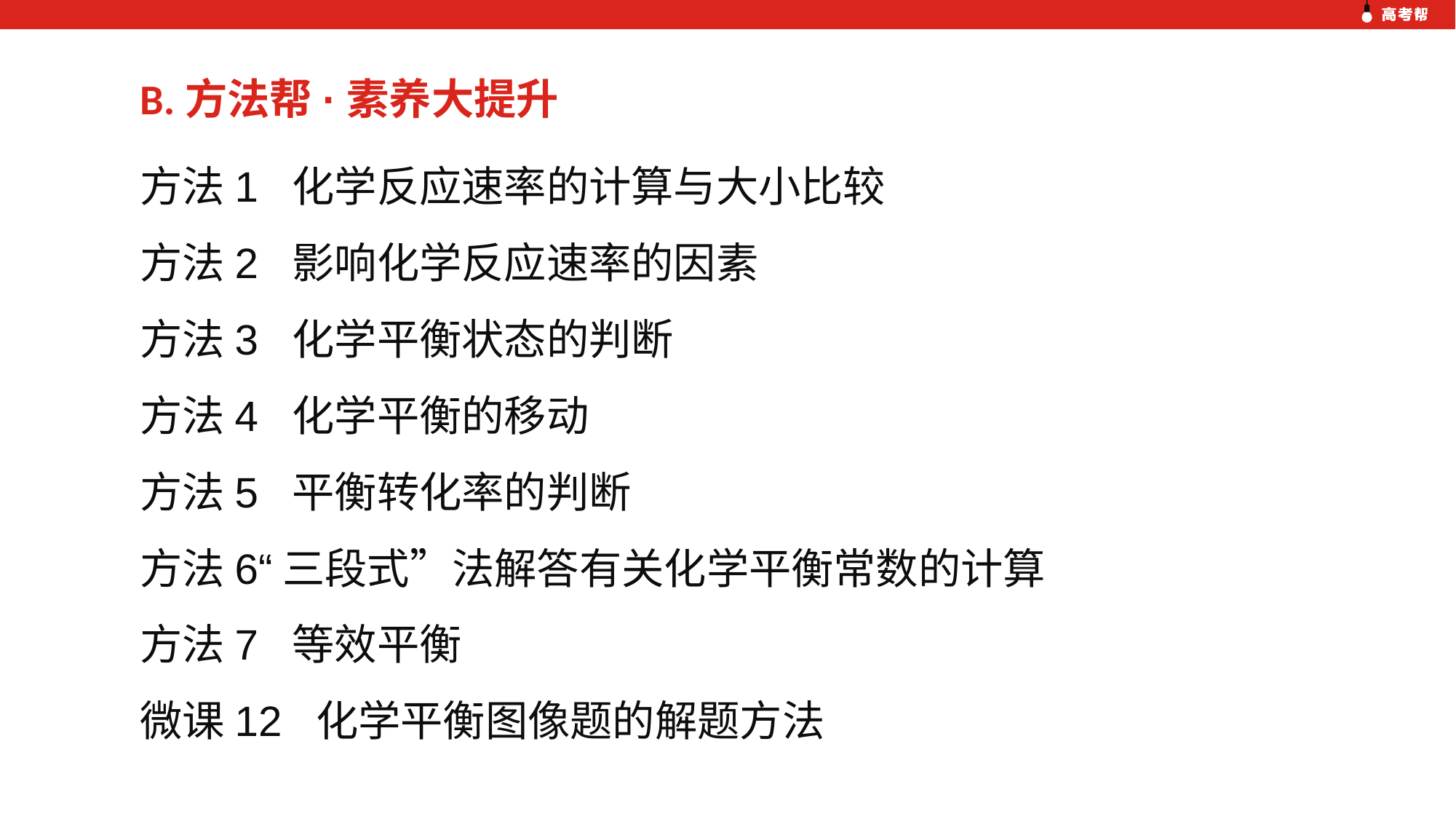

B.方法帮·素养大提升
方法1  化学反应速率的计算与大小比较
方法2  影响化学反应速率的因素
方法3  化学平衡状态的判断
方法4  化学平衡的移动
方法5  平衡转化率的判断
方法6“三段式”法解答有关化学平衡常数的计算
方法7  等效平衡
微课12  化学平衡图像题的解题方法